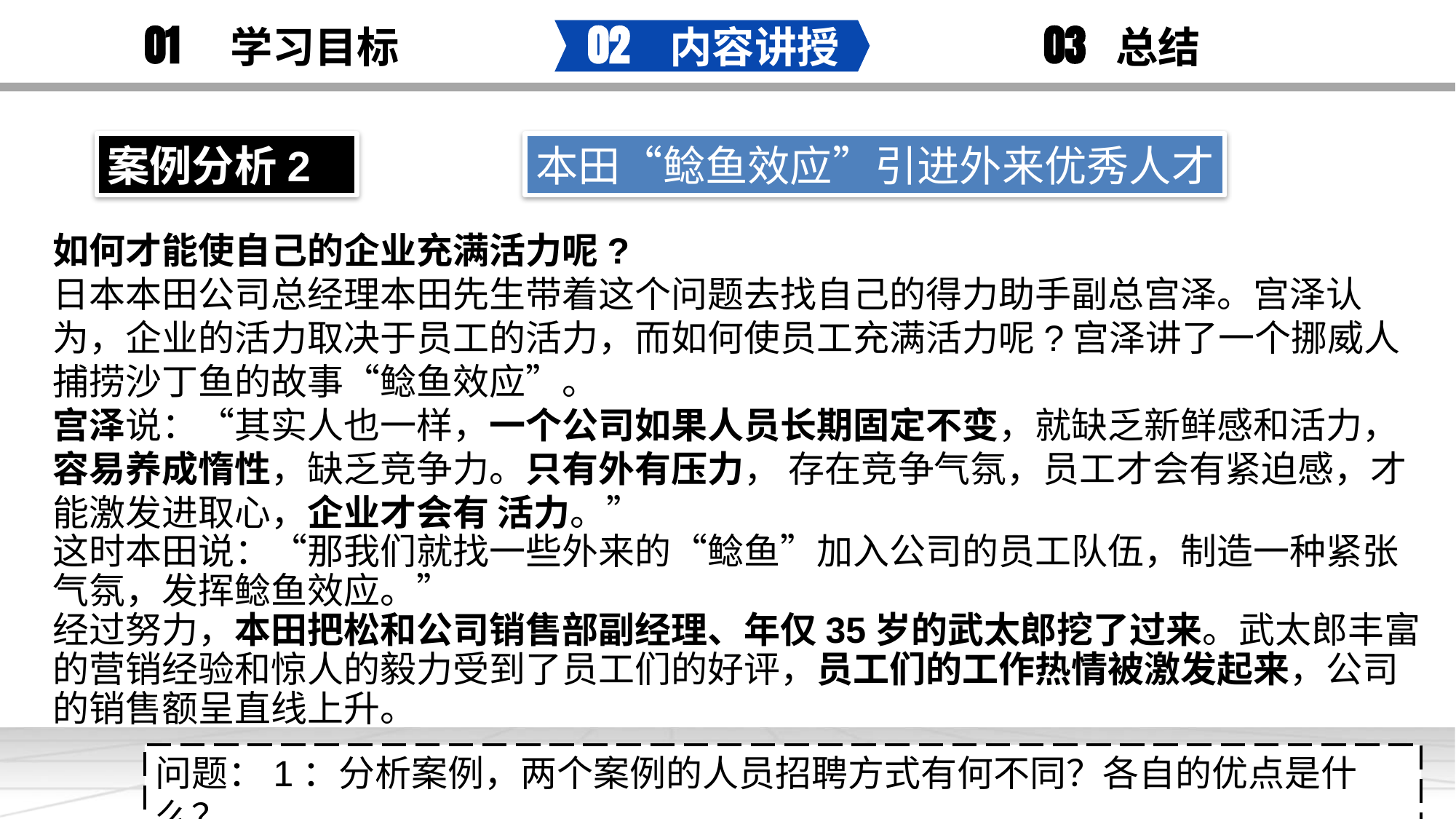

02   内容讲授
03  总结
01    学习目标

案例分析2
本田“鲶鱼效应”引进外来优秀人才
如何才能使自己的企业充满活力呢?
日本本田公司总经理本田先生带着这个问题去找自己的得力助手副总宫泽。宫泽认为，企业的活力取决于员工的活力，而如何使员工充满活力呢?宫泽讲了一个挪威人捕捞沙丁鱼的故事“鲶鱼效应”。
宫泽说：“其实人也一样，一个公司如果人员长期固定不变，就缺乏新鲜感和活力，容易养成惰性，缺乏竞争力。只有外有压力， 存在竞争气氛，员工才会有紧迫感，才能激发进取心，企业才会有 活力。”
这时本田说：“那我们就找一些外来的“鲶鱼”加入公司的员工队伍，制造一种紧张气氛，发挥鲶鱼效应。”
经过努力，本田把松和公司销售部副经理、年仅35岁的武太郎挖了过来。武太郎丰富的营销经验和惊人的毅力受到了员工们的好评，员工们的工作热情被激发起来，公司的销售额呈直线上升。

问题：1：分析案例，两个案例的人员招聘方式有何不同？各自的优点是什么？